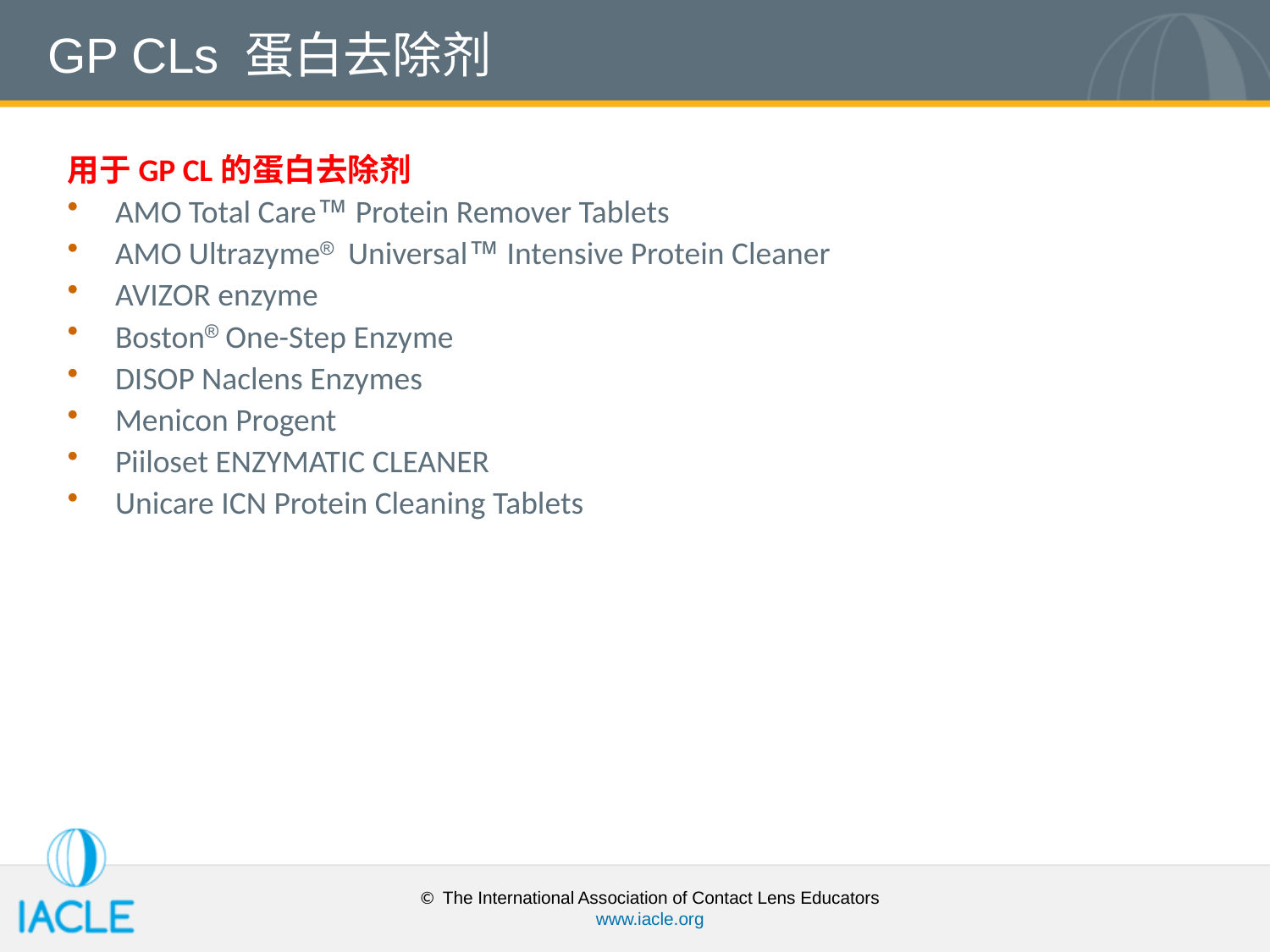

# GP CLs 蛋白去除剂
用于GP CL的蛋白去除剂
AMO Total Care™ Protein Remover Tablets
AMO Ultrazyme®  Universal™ Intensive Protein Cleaner
AVIZOR enzyme
Boston® One-Step Enzyme
DISOP Naclens Enzymes
Menicon Progent
Piiloset ENZYMATIC CLEANER
Unicare ICN Protein Cleaning Tablets
©  The International Association of Contact Lens Educators
www.iacle.org